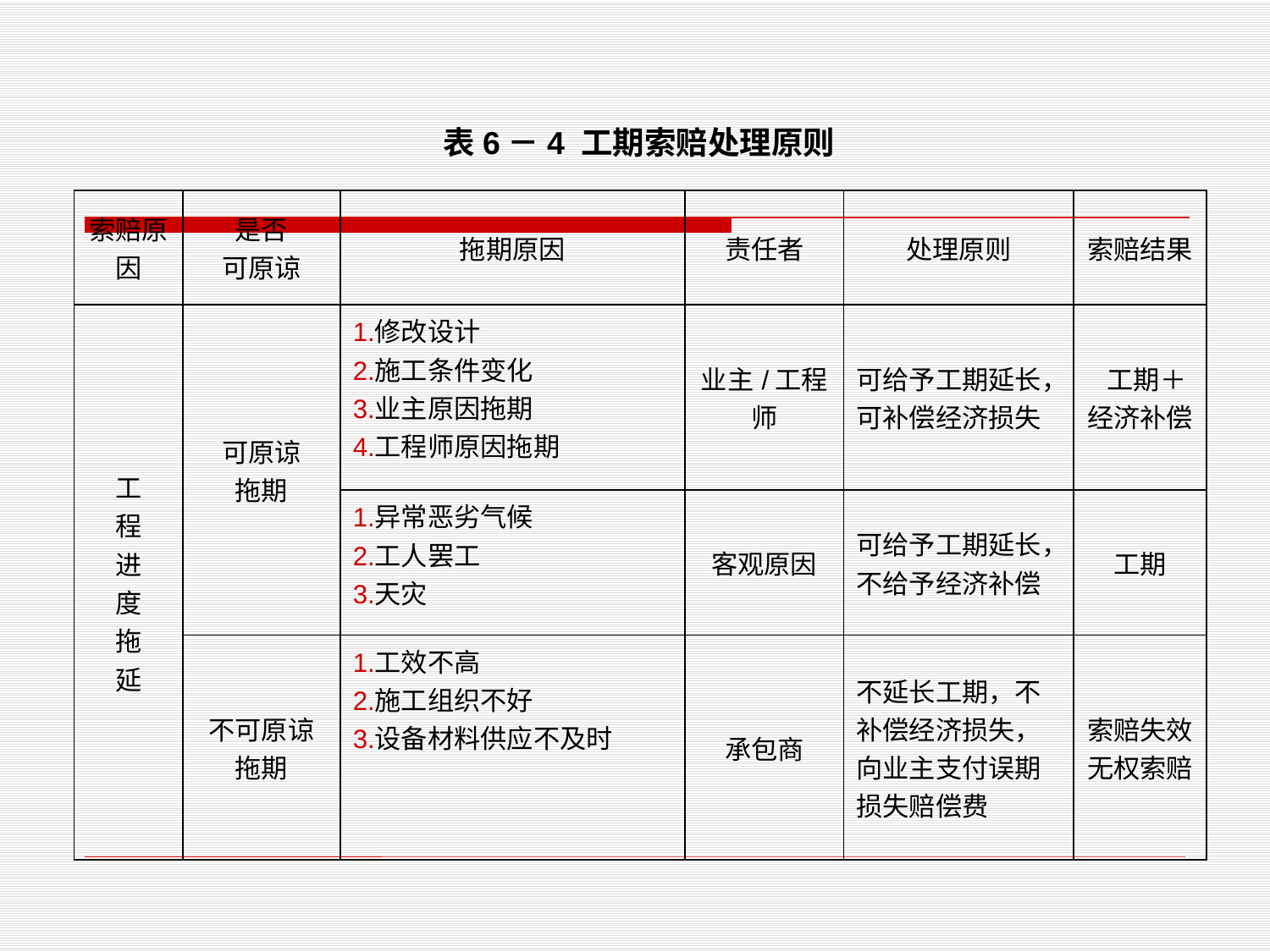

表6－4 工期索赔处理原则
| 索赔原因 | 是否 可原谅 | 拖期原因 | 责任者 | 处理原则 | 索赔结果 |
| --- | --- | --- | --- | --- | --- |
| 工 程 进 度 拖 延 | 可原谅 拖期 | 修改设计 施工条件变化 业主原因拖期 工程师原因拖期 | 业主/工程师 | 可给予工期延长，可补偿经济损失 | 工期＋经济补偿 |
|  |  | 异常恶劣气候 工人罢工 天灾 | 客观原因 | 可给予工期延长，不给予经济补偿 | 工期 |
|  | 不可原谅拖期 | 工效不高 施工组织不好 设备材料供应不及时 | 承包商 | 不延长工期，不补偿经济损失，向业主支付误期损失赔偿费 | 索赔失效 无权索赔 |